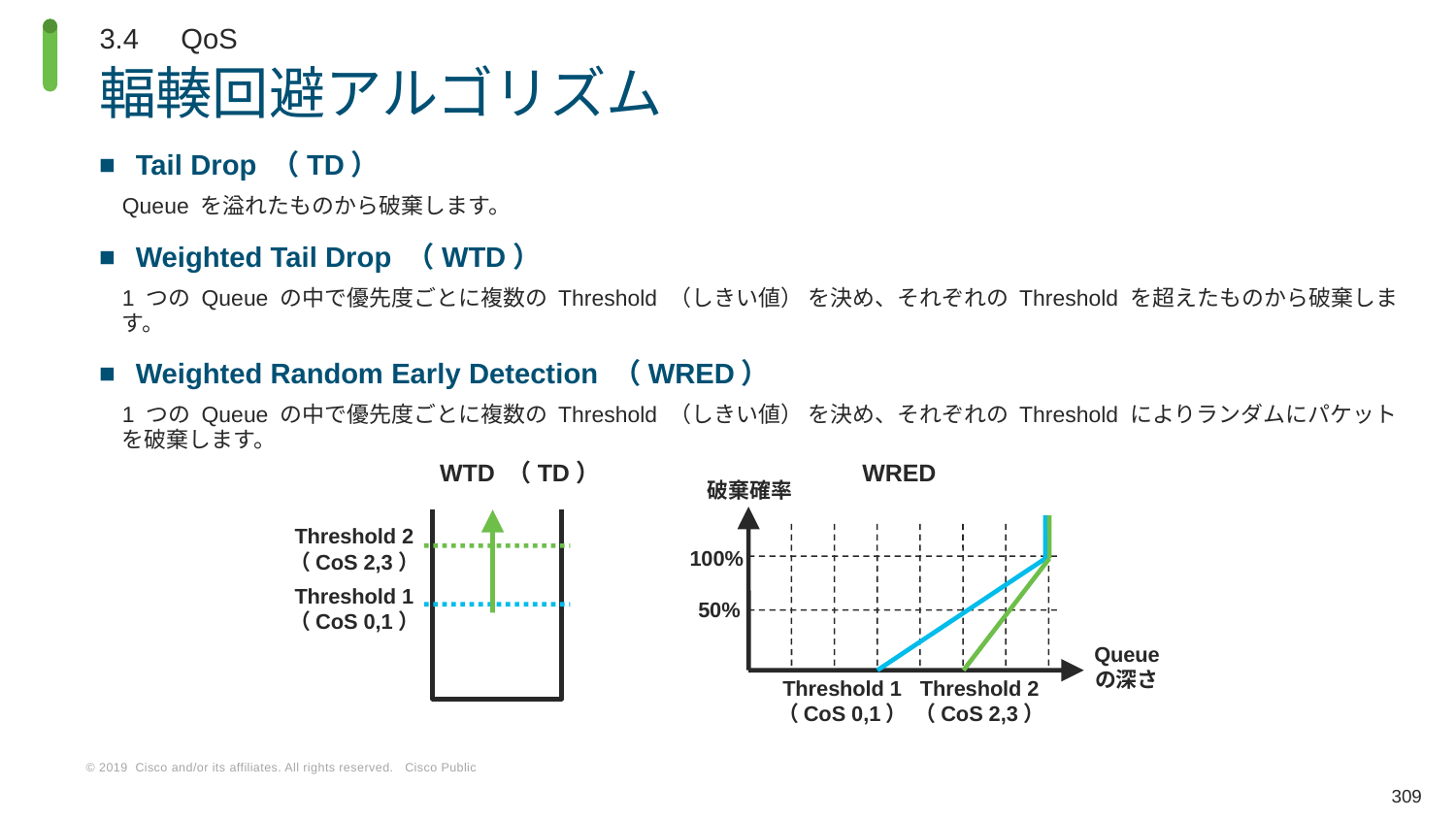

3.4　QoS
# 輻輳回避アルゴリズム
Tail Drop （TD）
Queue を溢れたものから破棄します。
Weighted Tail Drop （WTD）
1 つの Queue の中で優先度ごとに複数の Threshold （しきい値） を決め、それぞれの Threshold を超えたものから破棄します。
Weighted Random Early Detection （WRED）
1 つの Queue の中で優先度ごとに複数の Threshold （しきい値） を決め、それぞれの Threshold によりランダムにパケット を破棄します。
WTD （TD）
WRED
破棄確率

Threshold 2
（CoS 2,3）

100%

Threshold 1
（CoS 0,1）
50%

Queue
の深さ
Threshold 1
（CoS 0,1）

Threshold 2
（CoS 2,3）
309